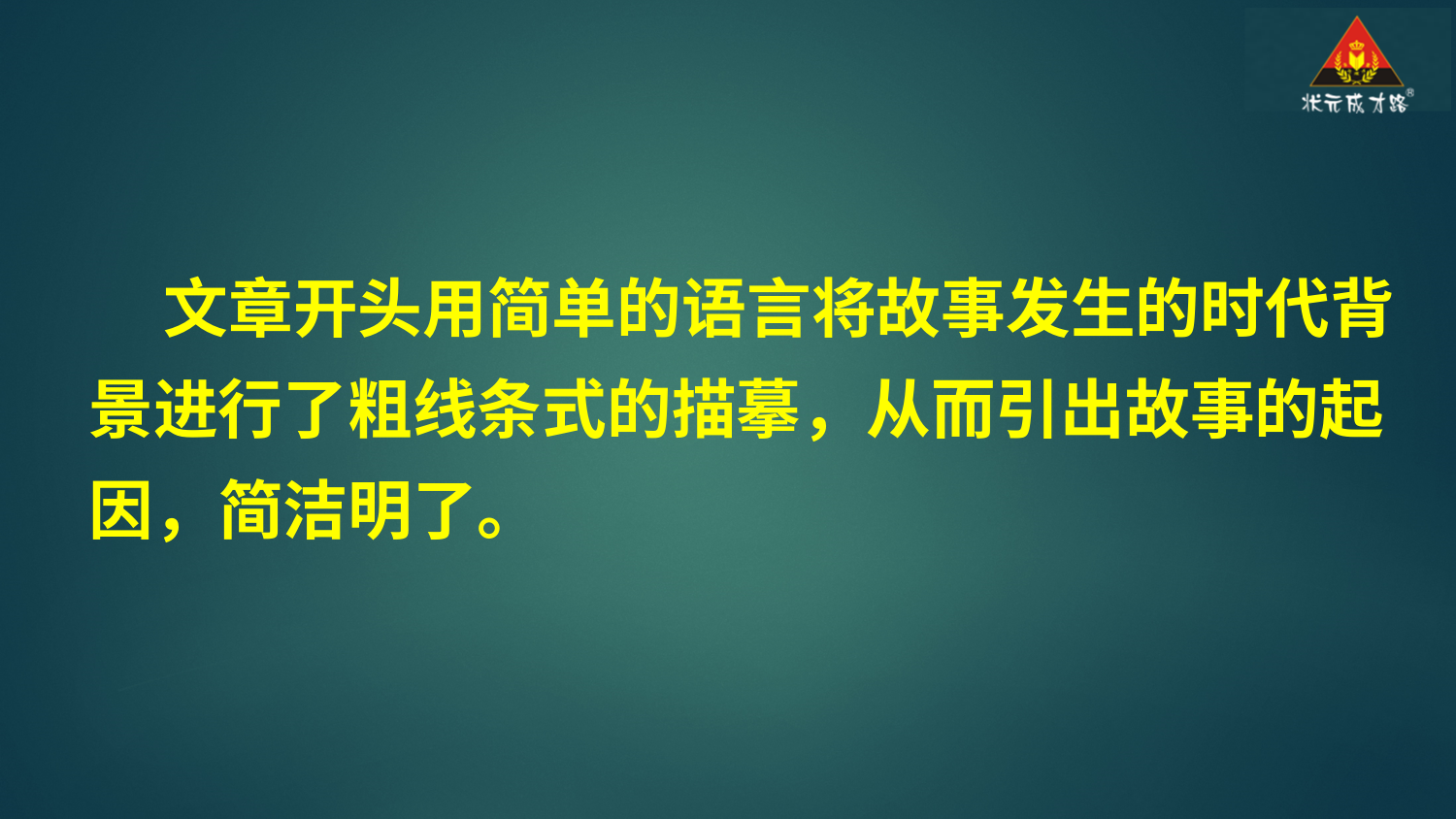

文章开头用简单的语言将故事发生的时代背景进行了粗线条式的描摹，从而引出故事的起因，简洁明了。